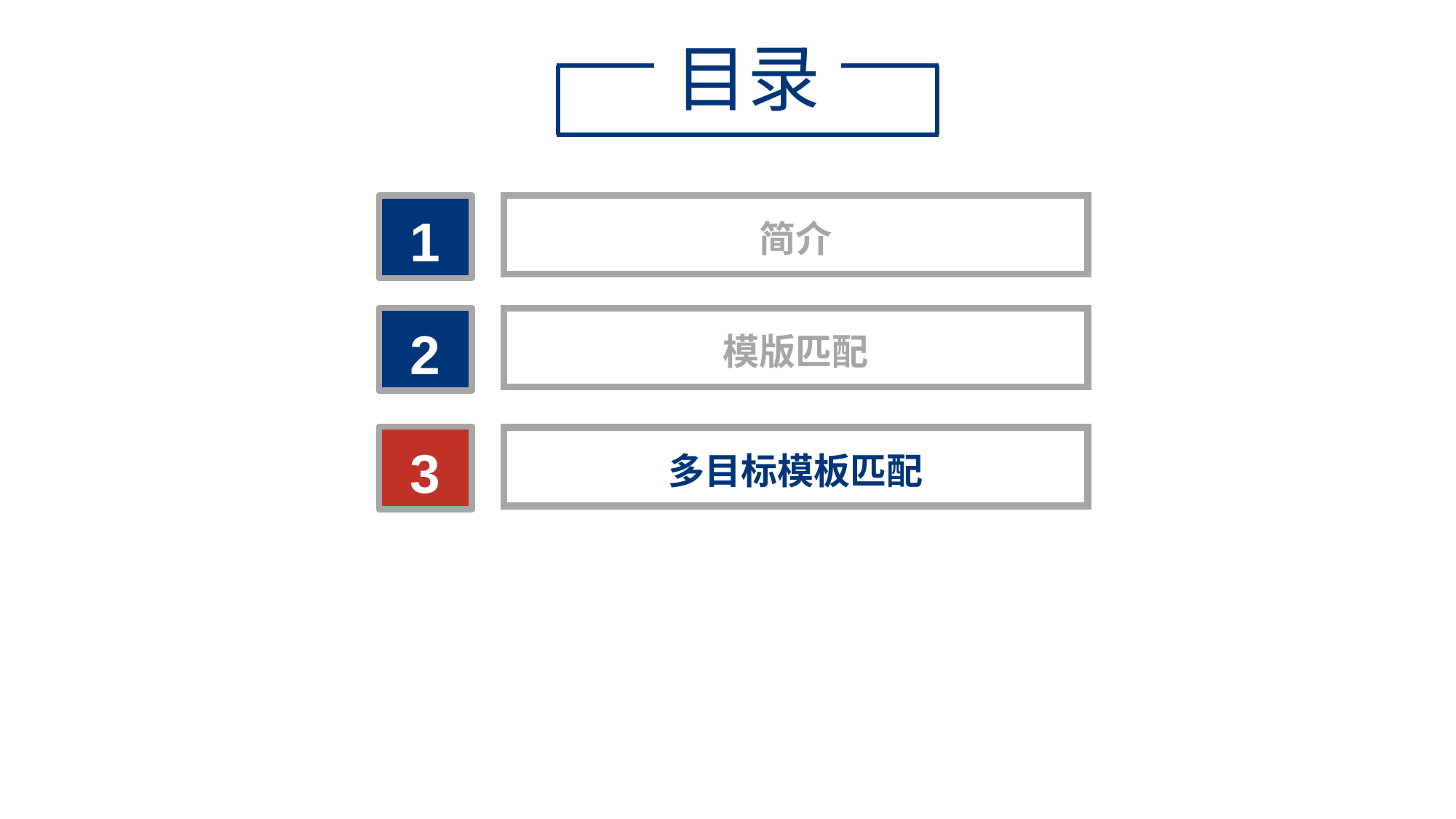

目录
1

简介
2

模版匹配
3

多目标模板匹配